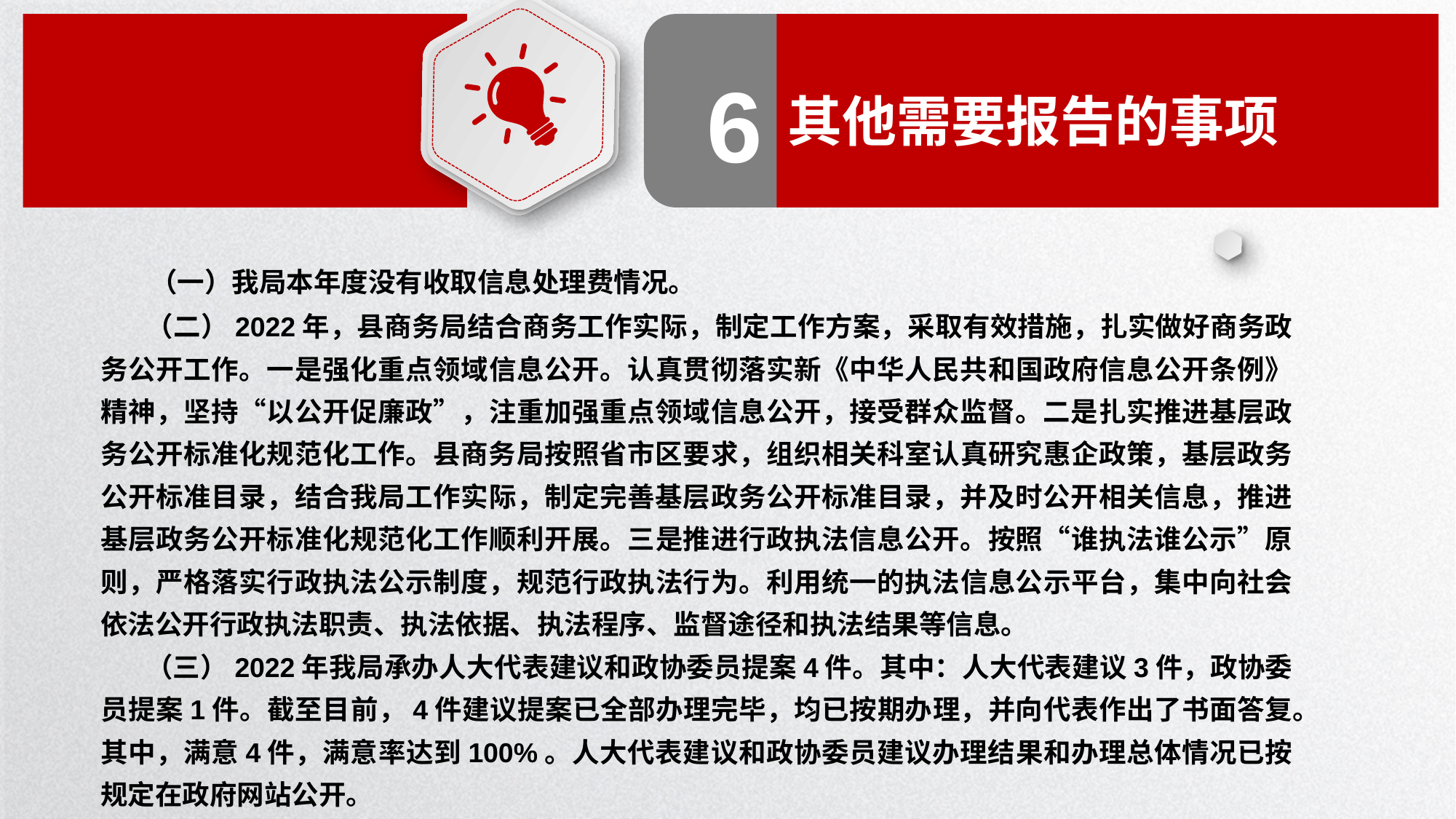

6
其他需要报告的事项

     （一）我局本年度没有收取信息处理费情况。
      （二）2022年，县商务局结合商务工作实际，制定工作方案，采取有效措施，扎实做好商务政务公开工作。一是强化重点领域信息公开。认真贯彻落实新《中华人民共和国政府信息公开条例》精神，坚持“以公开促廉政”，注重加强重点领域信息公开，接受群众监督。二是扎实推进基层政务公开标准化规范化工作。县商务局按照省市区要求，组织相关科室认真研究惠企政策，基层政务公开标准目录，结合我局工作实际，制定完善基层政务公开标准目录，并及时公开相关信息，推进基层政务公开标准化规范化工作顺利开展。三是推进行政执法信息公开。按照“谁执法谁公示”原则，严格落实行政执法公示制度，规范行政执法行为。利用统一的执法信息公示平台，集中向社会依法公开行政执法职责、执法依据、执法程序、监督途径和执法结果等信息。
      （三）2022年我局承办人大代表建议和政协委员提案4件。其中：人大代表建议3件，政协委员提案1件。截至目前，4件建议提案已全部办理完毕，均已按期办理，并向代表作出了书面答复。其中，满意4件，满意率达到100%。人大代表建议和政协委员建议办理结果和办理总体情况已按规定在政府网站公开。

延时符